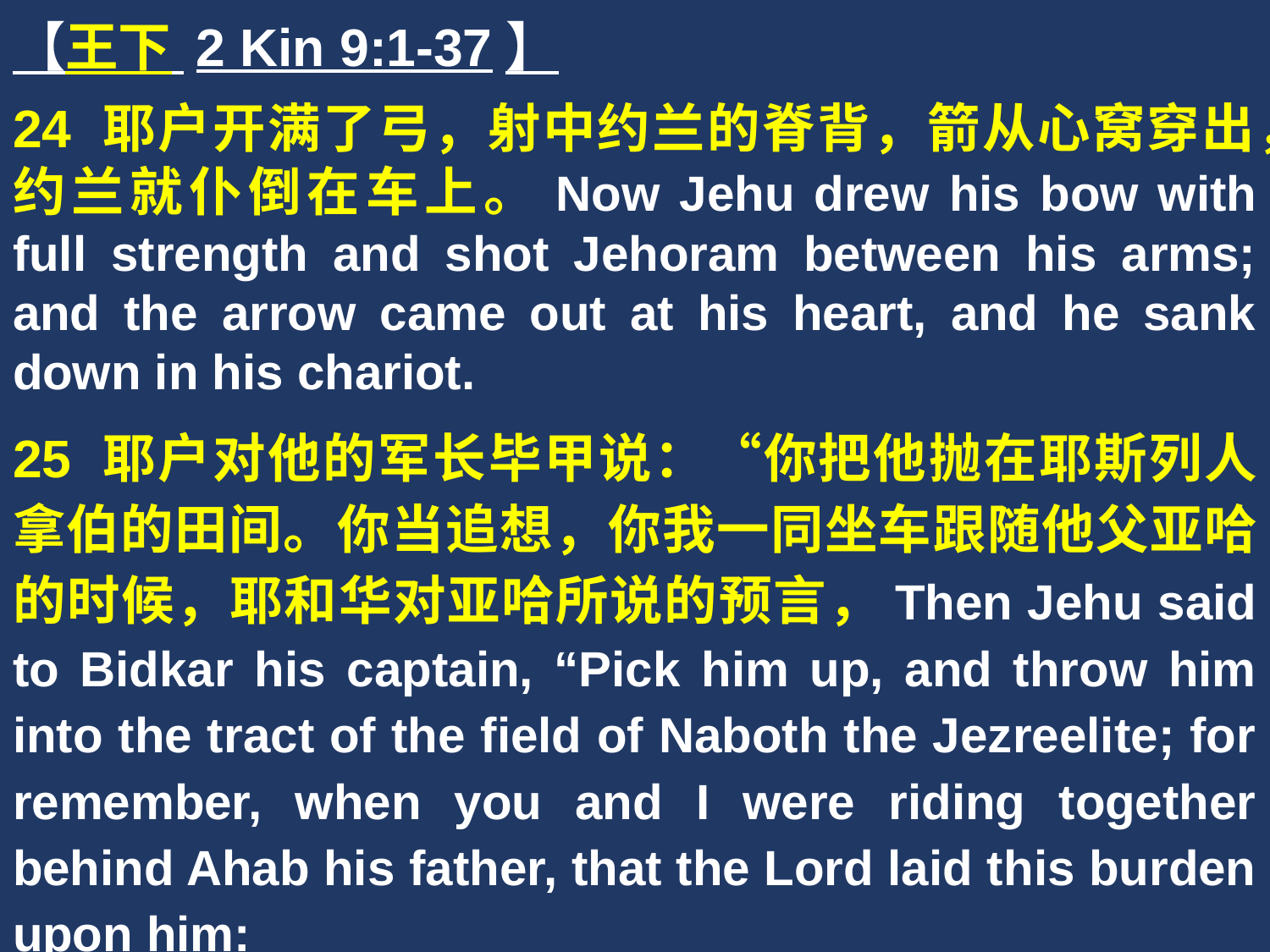

【王下 2 Kin 9:1-37】
24 耶户开满了弓，射中约兰的脊背，箭从心窝穿出，约兰就仆倒在车上。Now Jehu drew his bow with full strength and shot Jehoram between his arms; and the arrow came out at his heart, and he sank down in his chariot.
25 耶户对他的军长毕甲说：“你把他抛在耶斯列人拿伯的田间。你当追想，你我一同坐车跟随他父亚哈的时候，耶和华对亚哈所说的预言，Then Jehu said to Bidkar his captain, “Pick him up, and throw him into the tract of the field of Naboth the Jezreelite; for remember, when you and I were riding together behind Ahab his father, that the Lord laid this burden upon him: